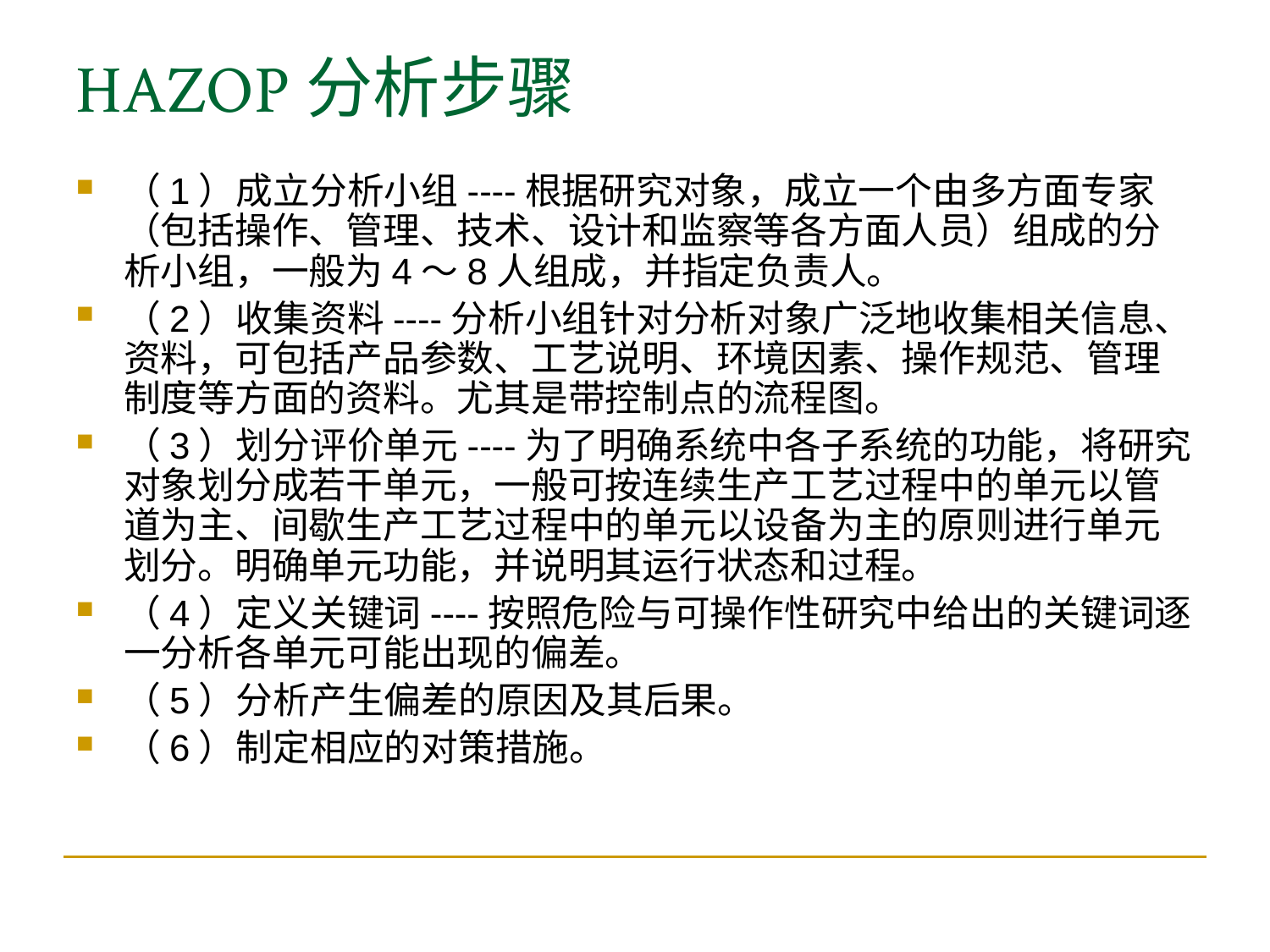

HAZOP分析步骤
（1）成立分析小组----根据研究对象，成立一个由多方面专家（包括操作、管理、技术、设计和监察等各方面人员）组成的分析小组，一般为4～8人组成，并指定负责人。
（2）收集资料----分析小组针对分析对象广泛地收集相关信息、资料，可包括产品参数、工艺说明、环境因素、操作规范、管理制度等方面的资料。尤其是带控制点的流程图。
（3）划分评价单元----为了明确系统中各子系统的功能，将研究对象划分成若干单元，一般可按连续生产工艺过程中的单元以管道为主、间歇生产工艺过程中的单元以设备为主的原则进行单元划分。明确单元功能，并说明其运行状态和过程。
（4）定义关键词----按照危险与可操作性研究中给出的关键词逐一分析各单元可能出现的偏差。
（5）分析产生偏差的原因及其后果。
（6）制定相应的对策措施。